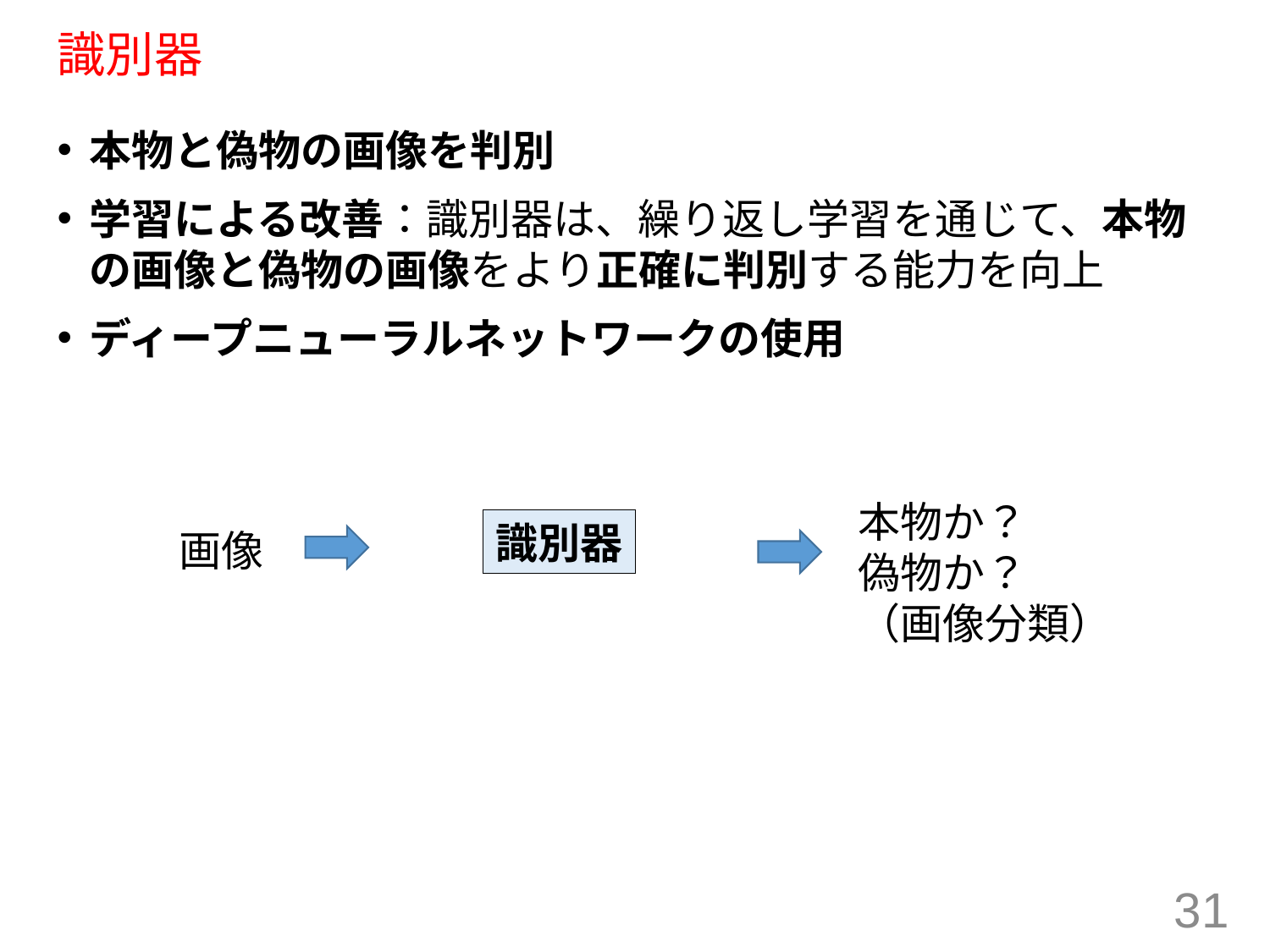

# 識別器
本物と偽物の画像を判別
学習による改善：識別器は、繰り返し学習を通じて、本物の画像と偽物の画像をより正確に判別する能力を向上
ディープニューラルネットワークの使用

本物か？
偽物か？
（画像分類）
識別器
画像

31